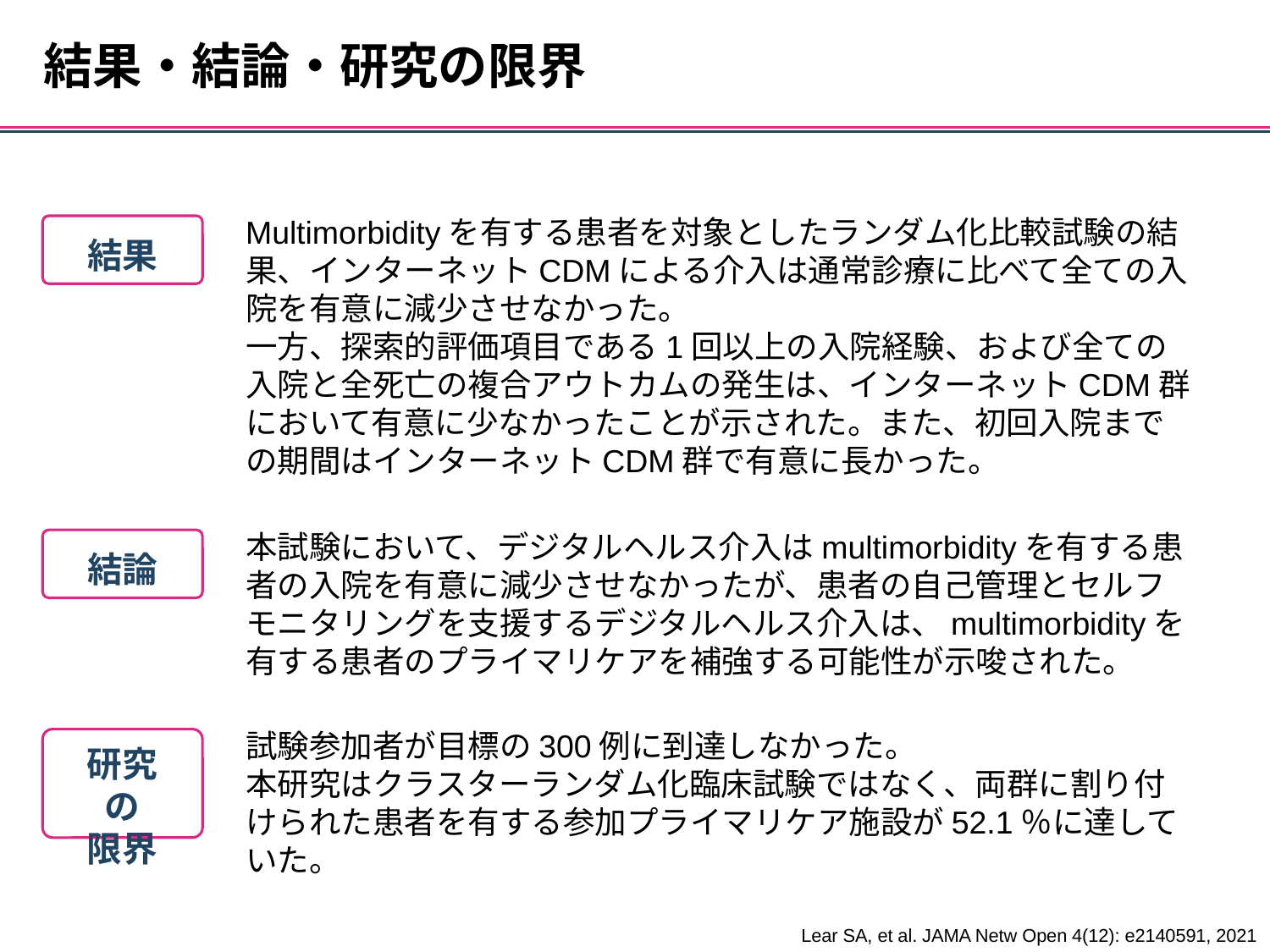

結果・結論・研究の限界
Multimorbidityを有する患者を対象としたランダム化比較試験の結果、インターネットCDMによる介入は通常診療に比べて全ての入院を有意に減少させなかった。
一方、探索的評価項目である1回以上の入院経験、および全ての入院と全死亡の複合アウトカムの発生は、インターネットCDM群において有意に少なかったことが示された。また、初回入院までの期間はインターネットCDM群で有意に長かった。

結果
本試験において、デジタルヘルス介入はmultimorbidityを有する患者の入院を有意に減少させなかったが、患者の自己管理とセルフモニタリングを支援するデジタルヘルス介入は、multimorbidityを有する患者のプライマリケアを補強する可能性が示唆された。

結論
試験参加者が目標の300例に到達しなかった。
本研究はクラスターランダム化臨床試験ではなく、両群に割り付けられた患者を有する参加プライマリケア施設が52.1％に達していた。

研究の
限界
Lear SA, et al. JAMA Netw Open 4(12): e2140591, 2021